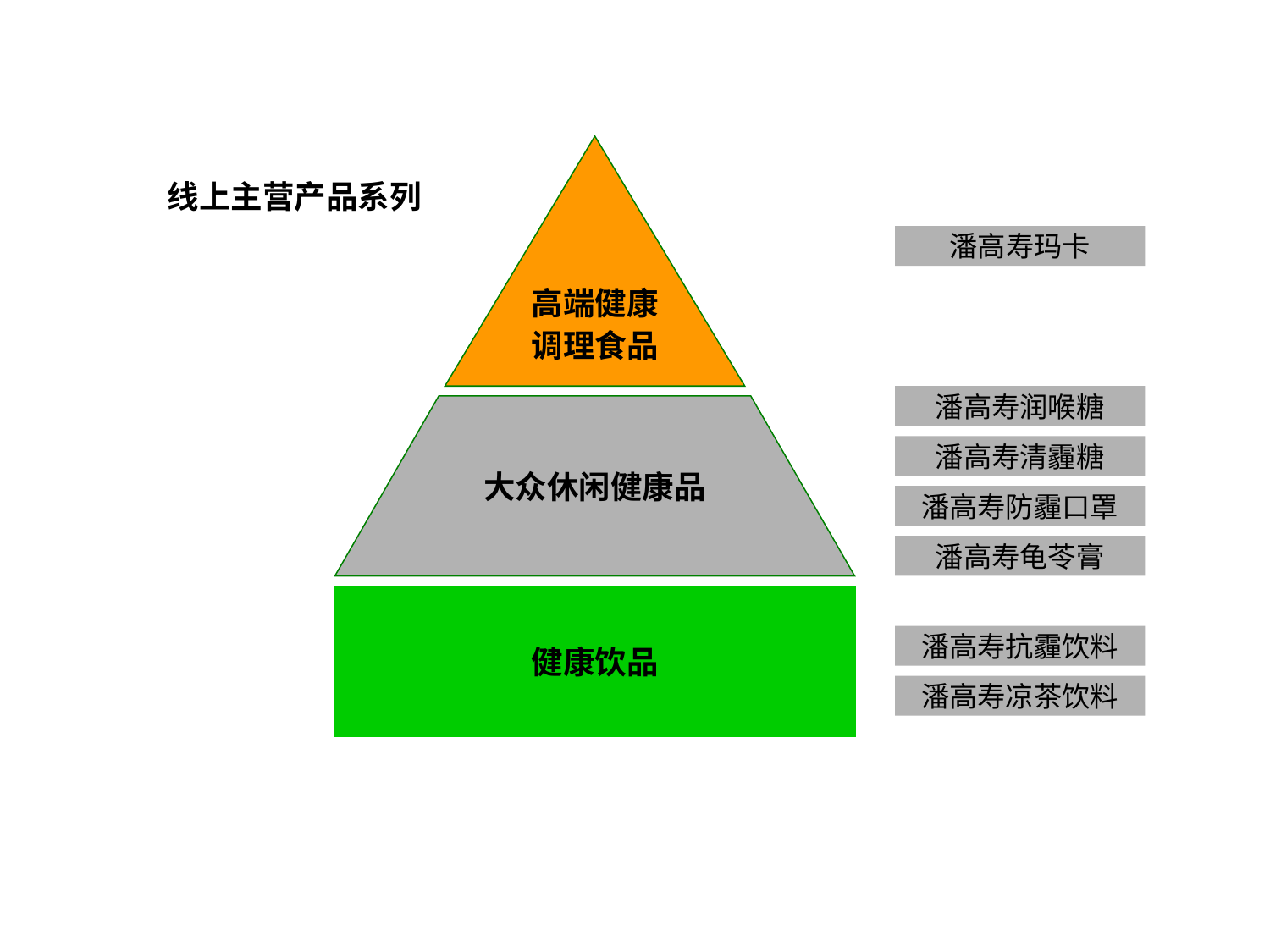

高端健康
调理食品
线上主营产品系列
潘高寿玛卡
潘高寿润喉糖
大众休闲健康品
潘高寿清霾糖
潘高寿防霾口罩
潘高寿龟苓膏
健康饮品
潘高寿抗霾饮料
潘高寿凉茶饮料